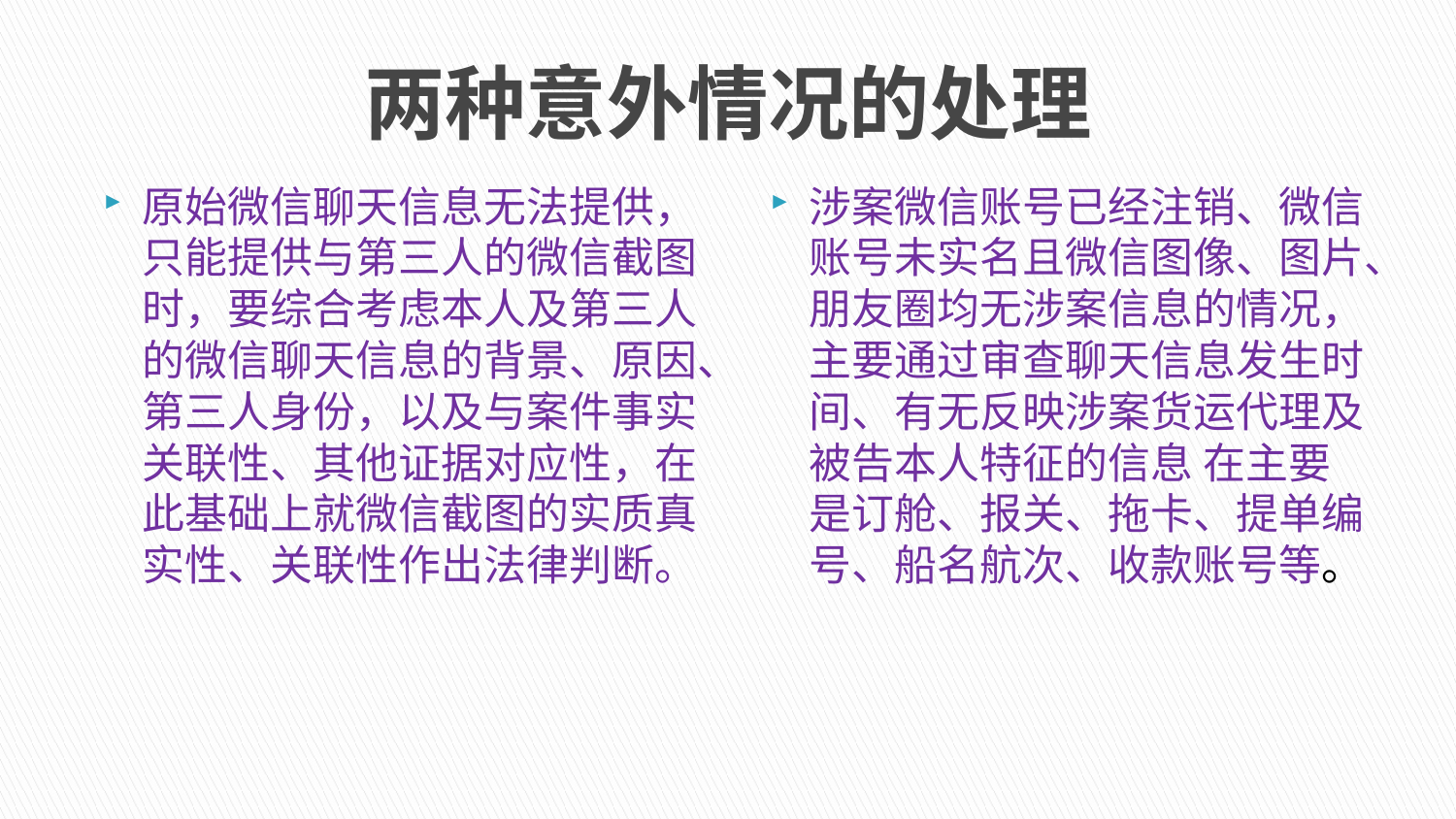

# 两种意外情况的处理
原始微信聊天信息无法提供，只能提供与第三人的微信截图时，要综合考虑本人及第三人的微信聊天信息的背景、原因、第三人身份，以及与案件事实关联性、其他证据对应性，在此基础上就微信截图的实质真实性、关联性作出法律判断。
涉案微信账号已经注销、微信账号未实名且微信图像、图片、朋友圈均无涉案信息的情况，主要通过审查聊天信息发生时间、有无反映涉案货运代理及被告本人特征的信息 在主要是订舱、报关、拖卡、提单编号、船名航次、收款账号等。